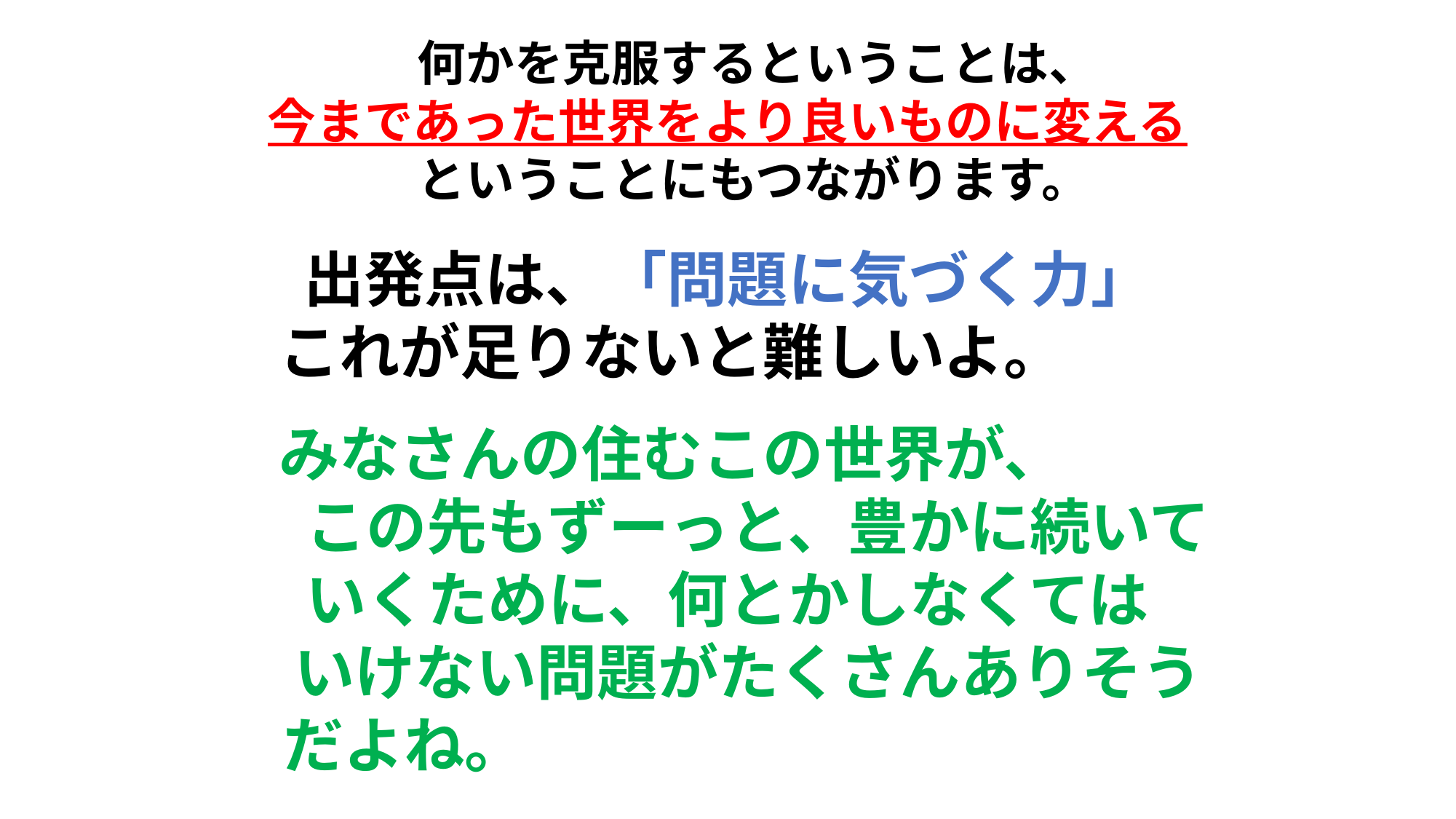

何かを克服するということは、
今まであった世界をより良いものに変える
　　　　ということにもつながります。
出発点は、「問題に気づく力」
     これが足りないと難しいよ。

     みなさんの住むこの世界が、
　この先もずーっと、豊かに続いて
いくために、何とかしなくては
  いけない問題がたくさんありそう
　  だよね。